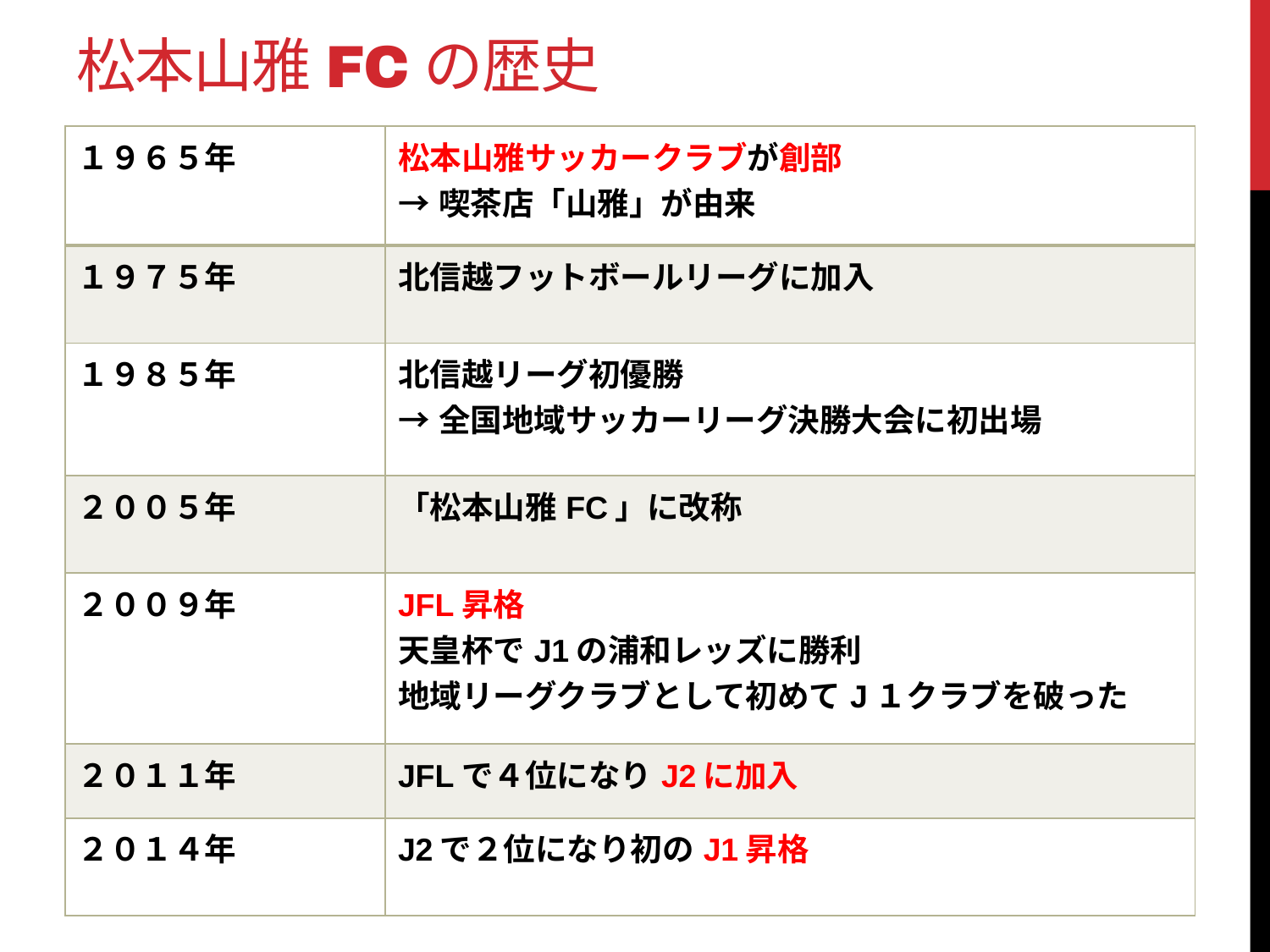

# 松本山雅FCの歴史
| １９６５年 | 松本山雅サッカークラブが創部 →喫茶店「山雅」が由来 |
| --- | --- |
| １９７５年 | 北信越フットボールリーグに加入 |
| １９８５年 | 北信越リーグ初優勝 →全国地域サッカーリーグ決勝大会に初出場 |
| ２００５年 | 「松本山雅FC」に改称 |
| ２００９年 | JFL昇格 天皇杯でJ1の浦和レッズに勝利 地域リーグクラブとして初めてJ１クラブを破った |
| ２０１１年 | JFLで４位になりJ2に加入 |
| ２０１４年 | J2で２位になり初のJ1昇格 |